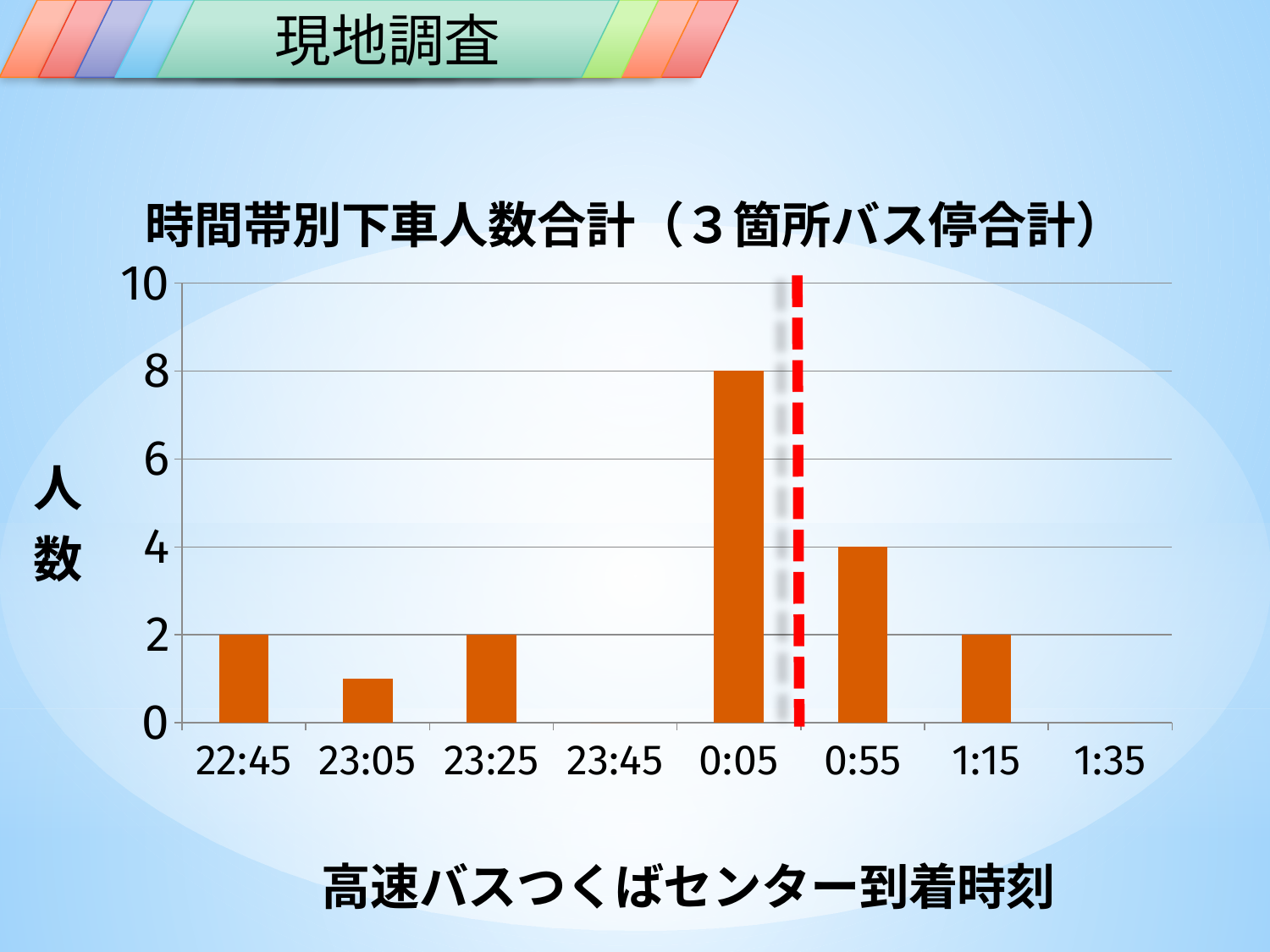

背景
問題提起
目標
現状
現地調査
アンケート調査
予備調査
参考文献

### Chart: 時間帯別下車人数合計（３箇所バス停合計）

| Category |  |
|---|---|
| 0.947916666666666 | 2.0 |
| 0.961805555555556 | 1.0 |
| 0.975694444444445 | 2.0 |
| 0.989583333333333 | 0.0 |
| 0.00347222222222222 | 8.0 |
| 0.0381944444444444 | 4.0 |
| 0.0520833333333333 | 2.0 |
| 0.0659722222222222 | 0.0 |